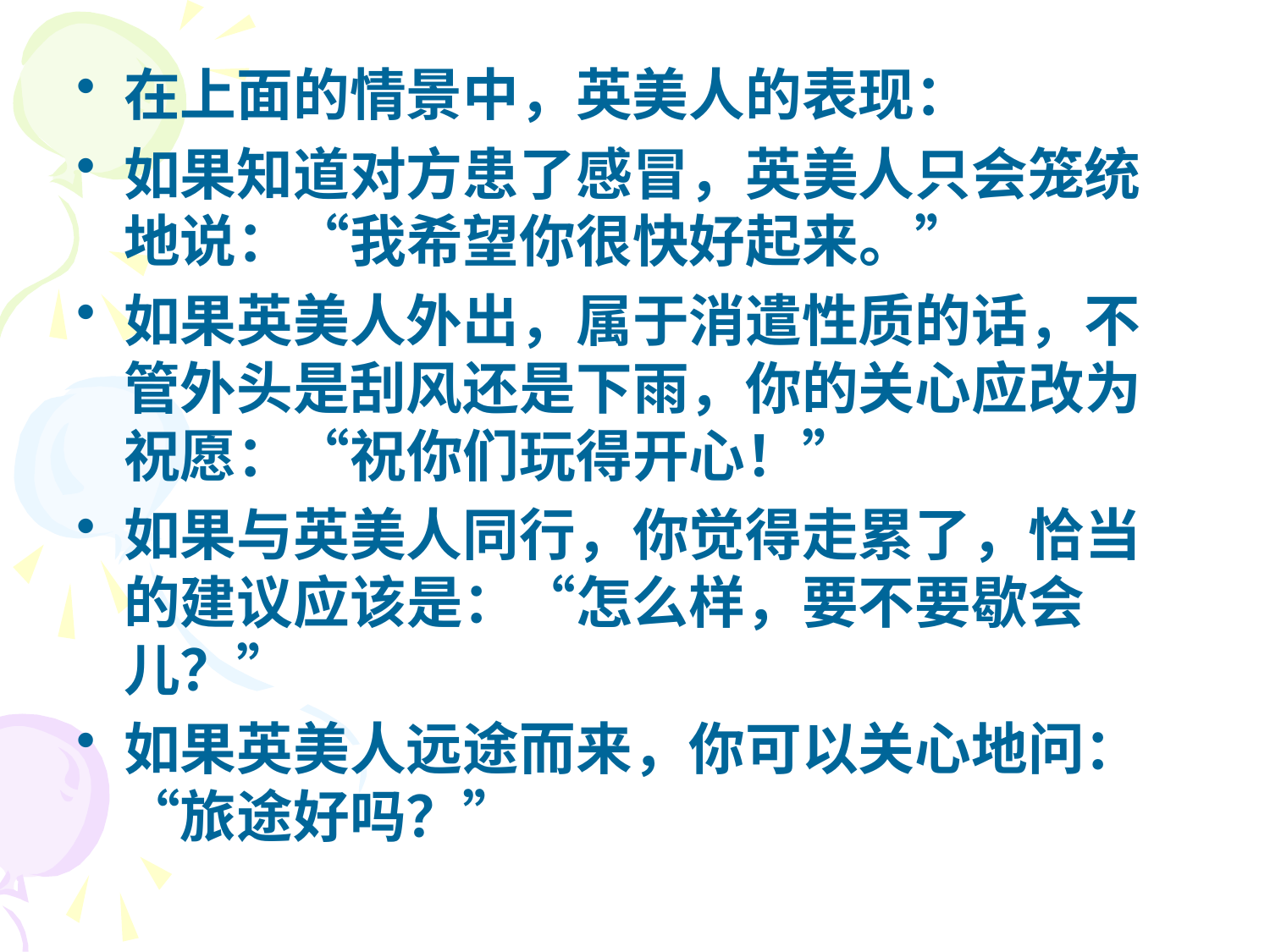

在上面的情景中，英美人的表现：
如果知道对方患了感冒，英美人只会笼统地说：“我希望你很快好起来。”
如果英美人外出，属于消遣性质的话，不管外头是刮风还是下雨，你的关心应改为祝愿：“祝你们玩得开心！”
如果与英美人同行，你觉得走累了，恰当的建议应该是：“怎么样，要不要歇会儿？”
如果英美人远途而来，你可以关心地问：“旅途好吗？”